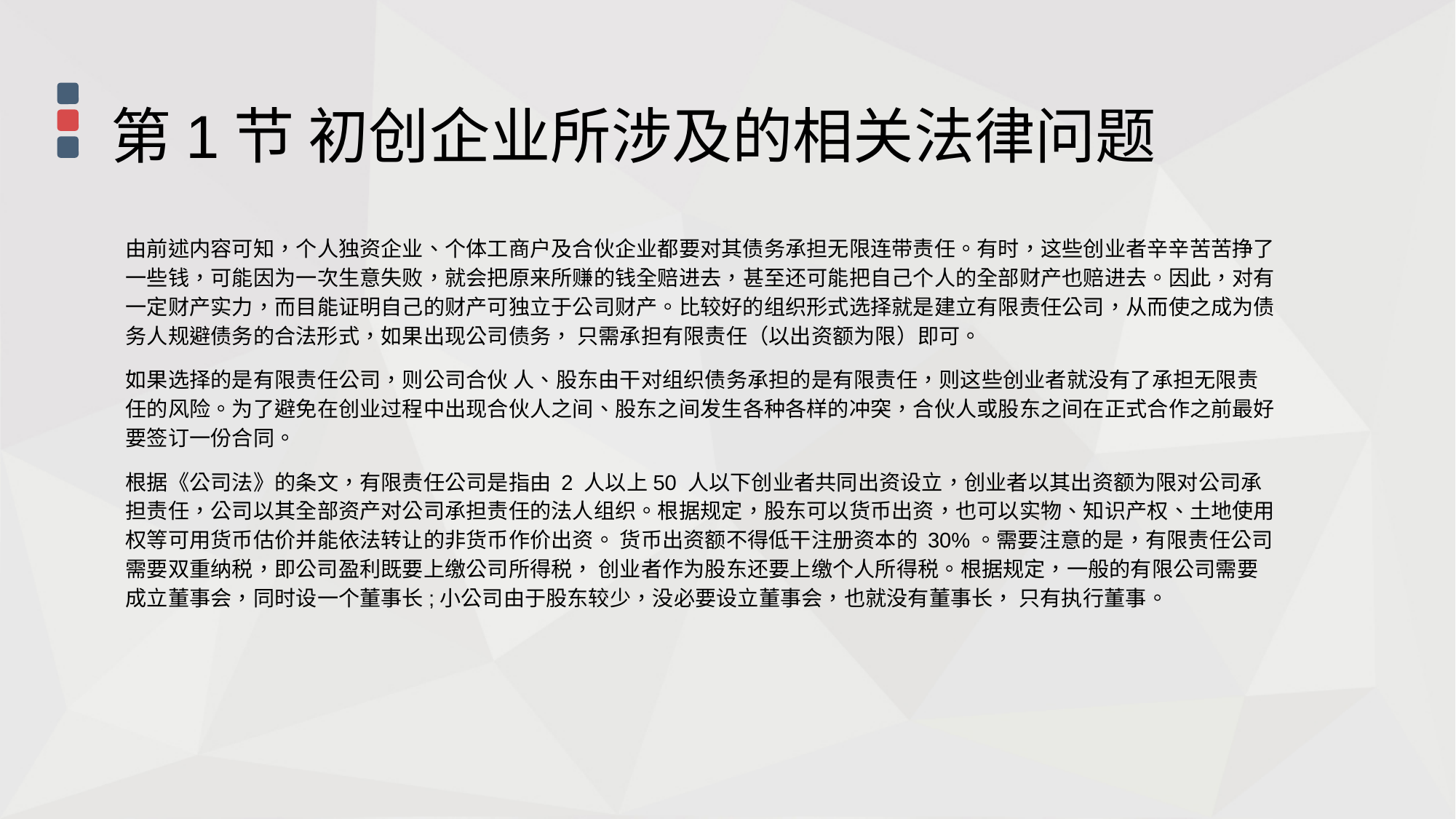

第1节 初创企业所涉及的相关法律问题
由前述内容可知，个人独资企业、个体工商户及合伙企业都要对其债务承担无限连带责任。有时，这些创业者辛辛苦苦挣了一些钱，可能因为一次生意失败，就会把原来所赚的钱全赔进去，甚至还可能把自己个人的全部财产也赔进去。因此，对有一定财产实力，而目能证明自己的财产可独立于公司财产。比较好的组织形式选择就是建立有限责任公司，从而使之成为债务人规避债务的合法形式，如果出现公司债务， 只需承担有限责任（以出资额为限）即可。
如果选择的是有限责任公司，则公司合伙 人、股东由干对组织债务承担的是有限责任，则这些创业者就没有了承担无限责任的风险。为了避免在创业过程中出现合伙人之间、股东之间发生各种各样的冲突，合伙人或股东之间在正式合作之前最好要签订一份合同。
根据《公司法》的条文，有限责任公司是指由 2 人以上50 人以下创业者共同出资设立，创业者以其出资额为限对公司承担责任，公司以其全部资产对公司承担责任的法人组织。根据规定，股东可以货币出资，也可以实物、知识产权、土地使用权等可用货币估价并能依法转让的非货币作价出资。 货币出资额不得低干注册资本的 30%。需要注意的是，有限责任公司需要双重纳税，即公司盈利既要上缴公司所得税， 创业者作为股东还要上缴个人所得税。根据规定，一般的有限公司需要成立董事会，同时设一个董事长;小公司由于股东较少，没必要设立董事会，也就没有董事长， 只有执行董事。